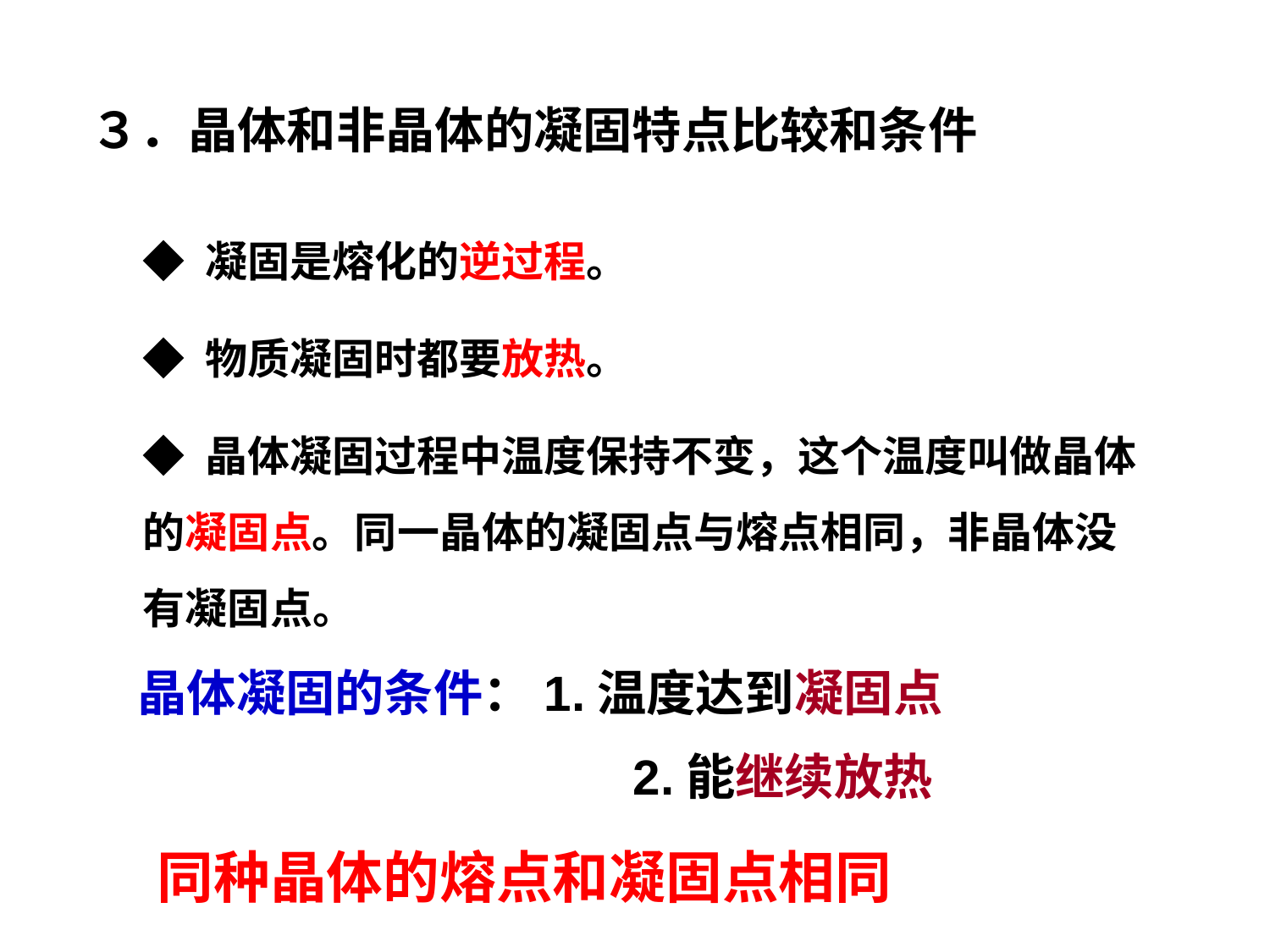

３．晶体和非晶体的凝固特点比较和条件
◆ 凝固是熔化的逆过程。
◆ 物质凝固时都要放热。
◆ 晶体凝固过程中温度保持不变，这个温度叫做晶体的凝固点。同一晶体的凝固点与熔点相同，非晶体没有凝固点。
晶体凝固的条件：1.温度达到凝固点
                                    2.能继续放热
同种晶体的熔点和凝固点相同